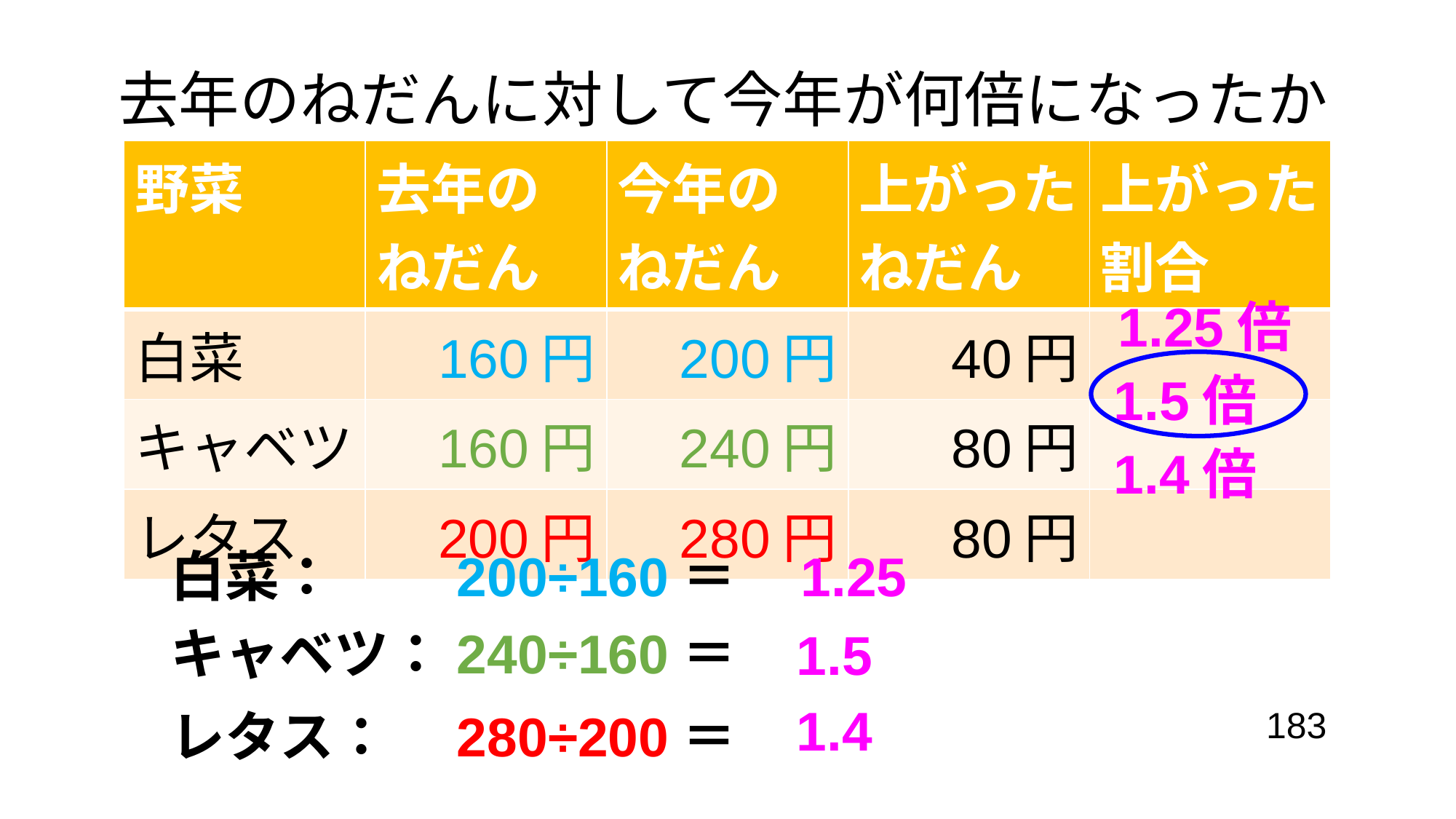

去年のねだんに対して今年が何倍になったか
| 野菜 | 去年の ねだん | 今年の ねだん | 上がった ねだん | 上がった 割合 |
| --- | --- | --- | --- | --- |
| 白菜 | 160円 | 200円 | 40円 |  |
| キャベツ | 160円 | 240円 | 80円 |  |
| レタス | 200円 | 280円 | 80円 |  |
1.25倍

1.5倍
1.4倍
白菜：　　200÷160＝
1.25
キャベツ：240÷160＝
1.5
1.4
レタス：　280÷200＝
183